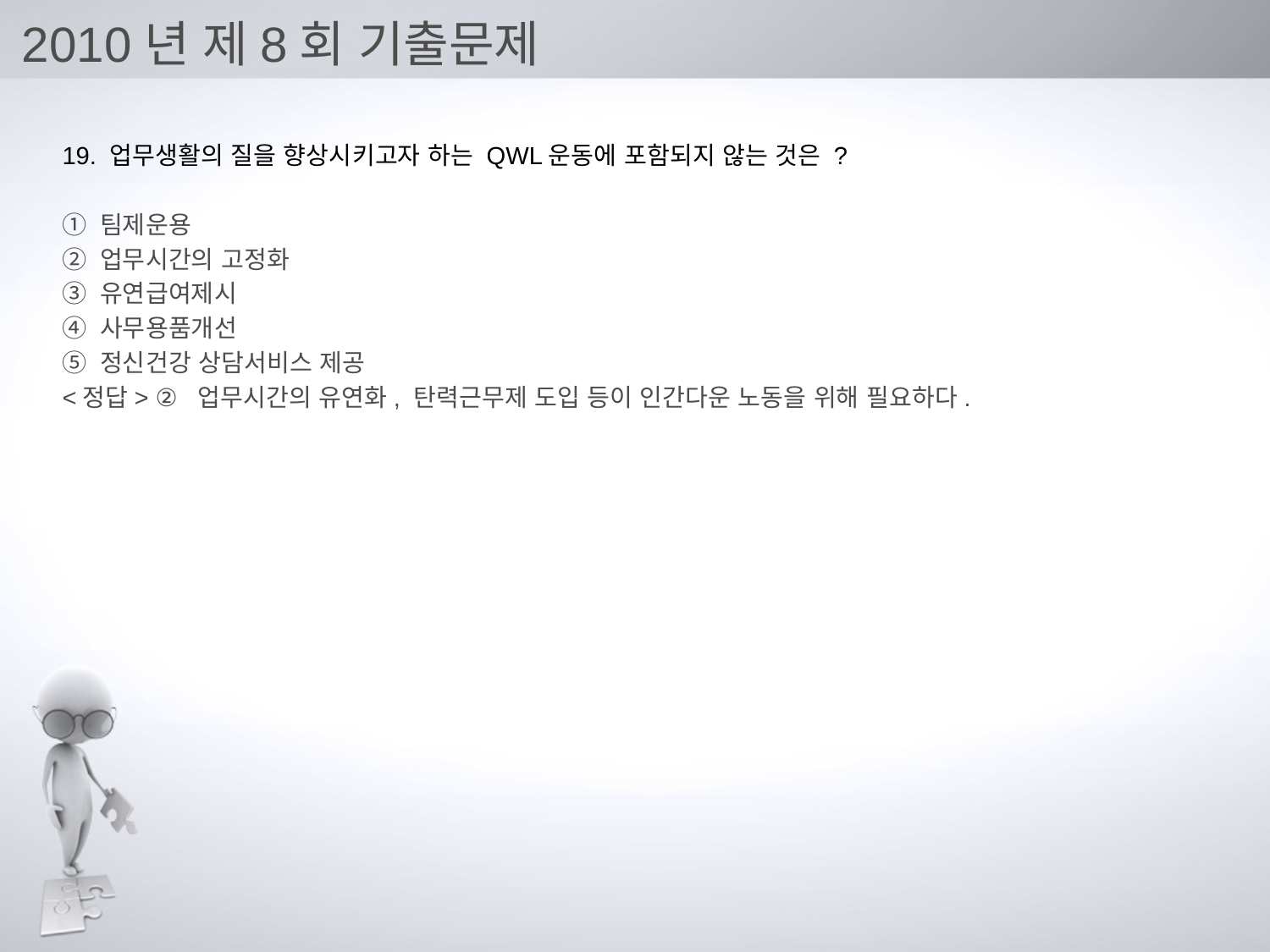

# 2010년 제8회 기출문제

19. 업무생활의 질을 향상시키고자 하는 QWL운동에 포함되지 않는 것은 ?

① 팀제운용
② 업무시간의 고정화
③ 유연급여제시
④ 사무용품개선
⑤ 정신건강 상담서비스 제공
<정답> ②  업무시간의 유연화, 탄력근무제 도입 등이 인간다운 노동을 위해 필요하다.